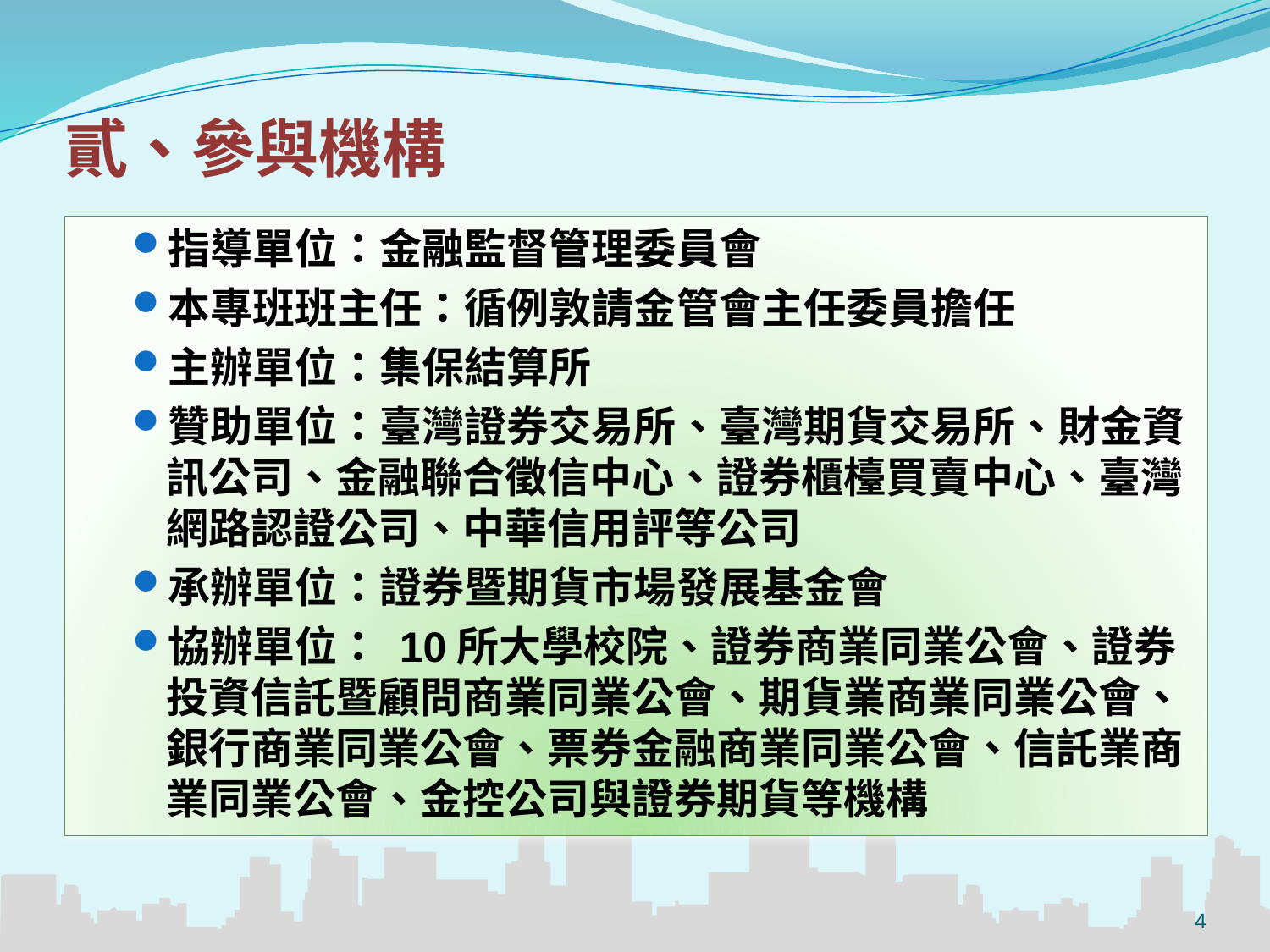

# 貳、參與機構
指導單位：金融監督管理委員會
本專班班主任：循例敦請金管會主任委員擔任
主辦單位：集保結算所
贊助單位：臺灣證券交易所、臺灣期貨交易所、財金資訊公司、金融聯合徵信中心、證券櫃檯買賣中心、臺灣網路認證公司、中華信用評等公司
承辦單位：證券暨期貨市場發展基金會
協辦單位： 10所大學校院、證券商業同業公會、證券投資信託暨顧問商業同業公會、期貨業商業同業公會、銀行商業同業公會、票券金融商業同業公會、信託業商業同業公會、金控公司與證券期貨等機構
4